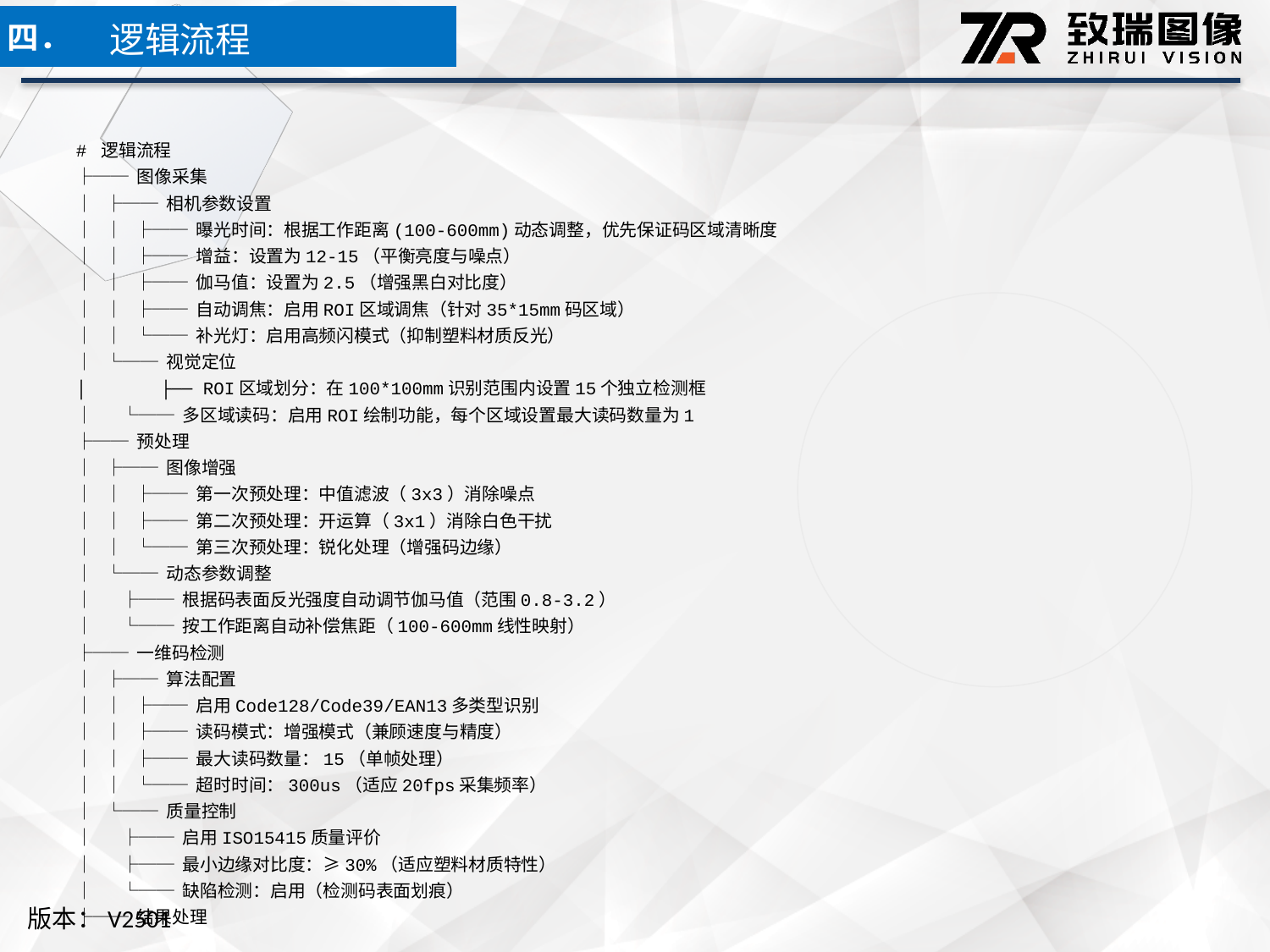

逻辑流程
四．

# 逻辑流程
├── 图像采集
│   ├── 相机参数设置
│   │   ├── 曝光时间：根据工作距离(100-600mm)动态调整，优先保证码区域清晰度
│   │   ├── 增益：设置为12-15（平衡亮度与噪点）
│   │   ├── 伽马值：设置为2.5（增强黑白对比度）
│   │   ├── 自动调焦：启用ROI区域调焦（针对35*15mm码区域）
│   │   └── 补光灯：启用高频闪模式（抑制塑料材质反光）
│   └── 视觉定位
│       ├── ROI区域划分：在100*100mm识别范围内设置15个独立检测框
│       └── 多区域读码：启用ROI绘制功能，每个区域设置最大读码数量为1
├── 预处理
│   ├── 图像增强
│   │   ├── 第一次预处理：中值滤波（3x3）消除噪点
│   │   ├── 第二次预处理：开运算（3x1）消除白色干扰
│   │   └── 第三次预处理：锐化处理（增强码边缘）
│   └── 动态参数调整
│       ├── 根据码表面反光强度自动调节伽马值（范围0.8-3.2）
│       └── 按工作距离自动补偿焦距（100-600mm线性映射）
├── 一维码检测
│   ├── 算法配置
│   │   ├── 启用Code128/Code39/EAN13多类型识别
│   │   ├── 读码模式：增强模式（兼顾速度与精度）
│   │   ├── 最大读码数量：15（单帧处理）
│   │   └── 超时时间：300us（适应20fps采集频率）
│   └── 质量控制
│       ├── 启用ISO15415质量评价
│       ├── 最小边缘对比度：≥30%（适应塑料材质特性）
│       └── 缺陷检测：启用（检测码表面划痕）
├── 结果处理